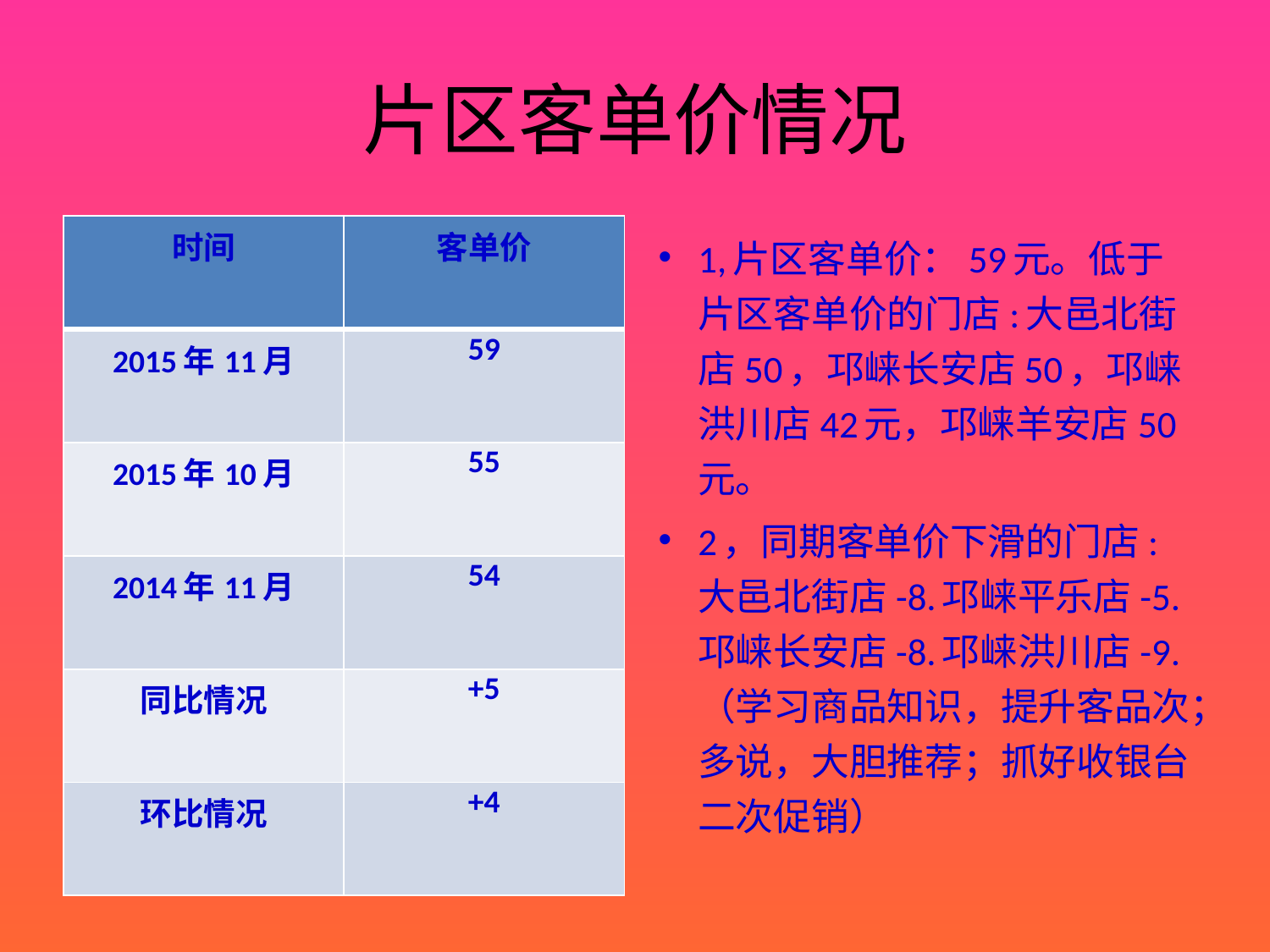

# 片区客单价情况
| 时间 | 客单价 |
| --- | --- |
| 2015年11月 | 59 |
| 2015年10月 | 55 |
| 2014年11月 | 54 |
| 同比情况 | +5 |
| 环比情况 | +4 |
1,片区客单价：59元。低于片区客单价的门店:大邑北街店50，邛崃长安店50，邛崃洪川店42元，邛崃羊安店50元。
2，同期客单价下滑的门店:大邑北街店-8.邛崃平乐店-5.邛崃长安店-8.邛崃洪川店-9.（学习商品知识，提升客品次；多说，大胆推荐；抓好收银台二次促销）